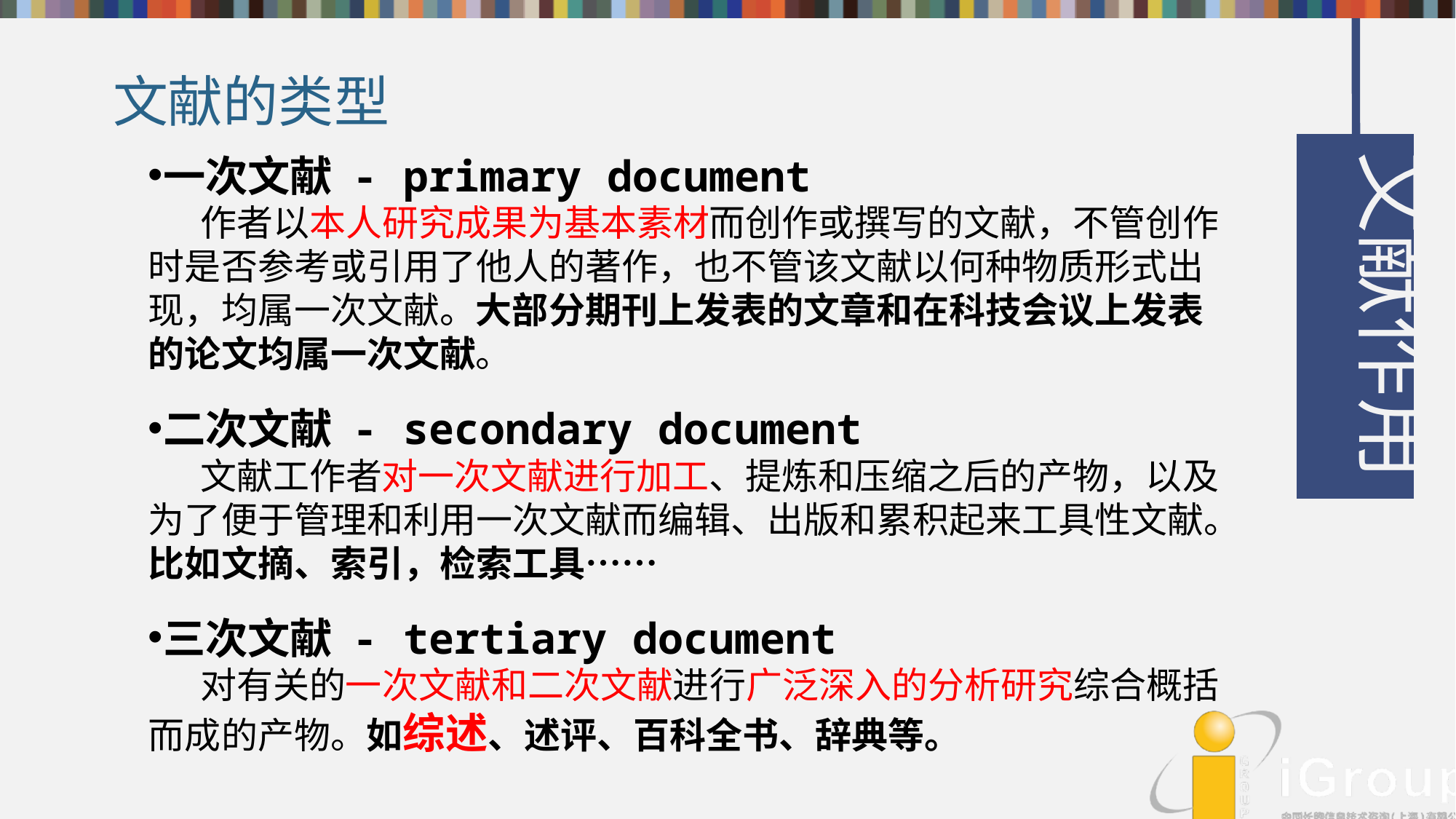

文献的类型
文献作用
一次文献 - primary document
作者以本人研究成果为基本素材而创作或撰写的文献，不管创作时是否参考或引用了他人的著作，也不管该文献以何种物质形式出现，均属一次文献。大部分期刊上发表的文章和在科技会议上发表的论文均属一次文献。
二次文献 - secondary document
文献工作者对一次文献进行加工、提炼和压缩之后的产物，以及为了便于管理和利用一次文献而编辑、出版和累积起来工具性文献。比如文摘、索引，检索工具……
三次文献 - tertiary document
对有关的一次文献和二次文献进行广泛深入的分析研究综合概括而成的产物。如综述、述评、百科全书、辞典等。